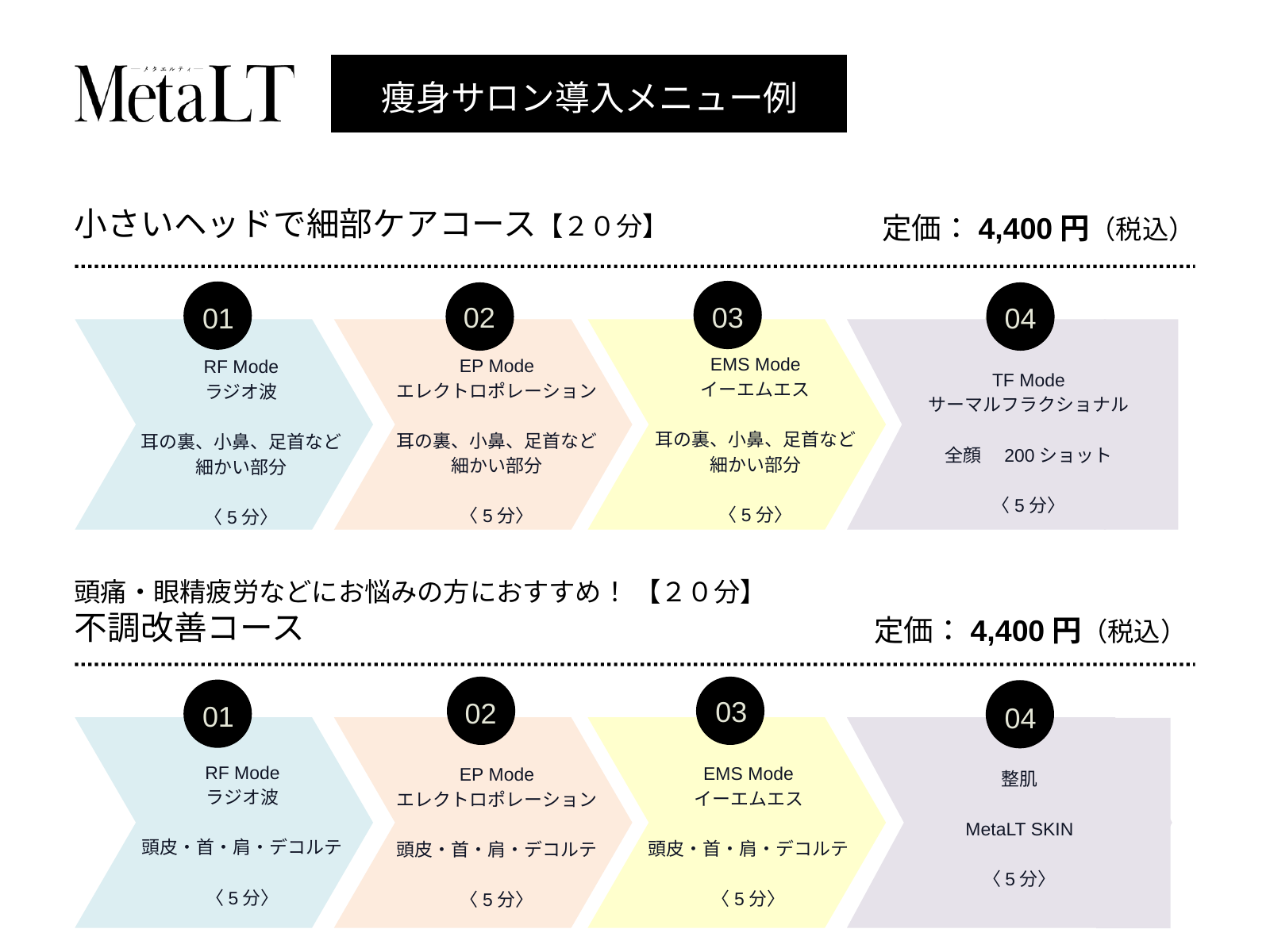

痩身サロン導入メニュー例

定価：4,400円（税込）
小さいヘッドで細部ケアコース【２０分】

02
03
01
04
EMS Mode
イーエムエス

耳の裏、小鼻、足首など
細かい部分

〈5分〉
EP Mode
エレクトロポレーション

耳の裏、小鼻、足首など
細かい部分

〈5分〉
RF Mode
ラジオ波

耳の裏、小鼻、足首など
細かい部分

〈5分〉
TF Mode
サーマルフラクショナル

全顔　200ショット

〈5分〉

02
03
04

頭痛・眼精疲労などにお悩みの方におすすめ！ 【２０分】
不調改善コース

03
02
01
04
RF Mode
ラジオ波

頭皮・首・肩・デコルテ

〈5分〉
EMS Mode
イーエムエス

頭皮・首・肩・デコルテ

〈5分〉
EP Mode
エレクトロポレーション

頭皮・首・肩・デコルテ

〈5分〉
整肌

MetaLT SKIN

〈5分〉

定価：4,400円（税込）